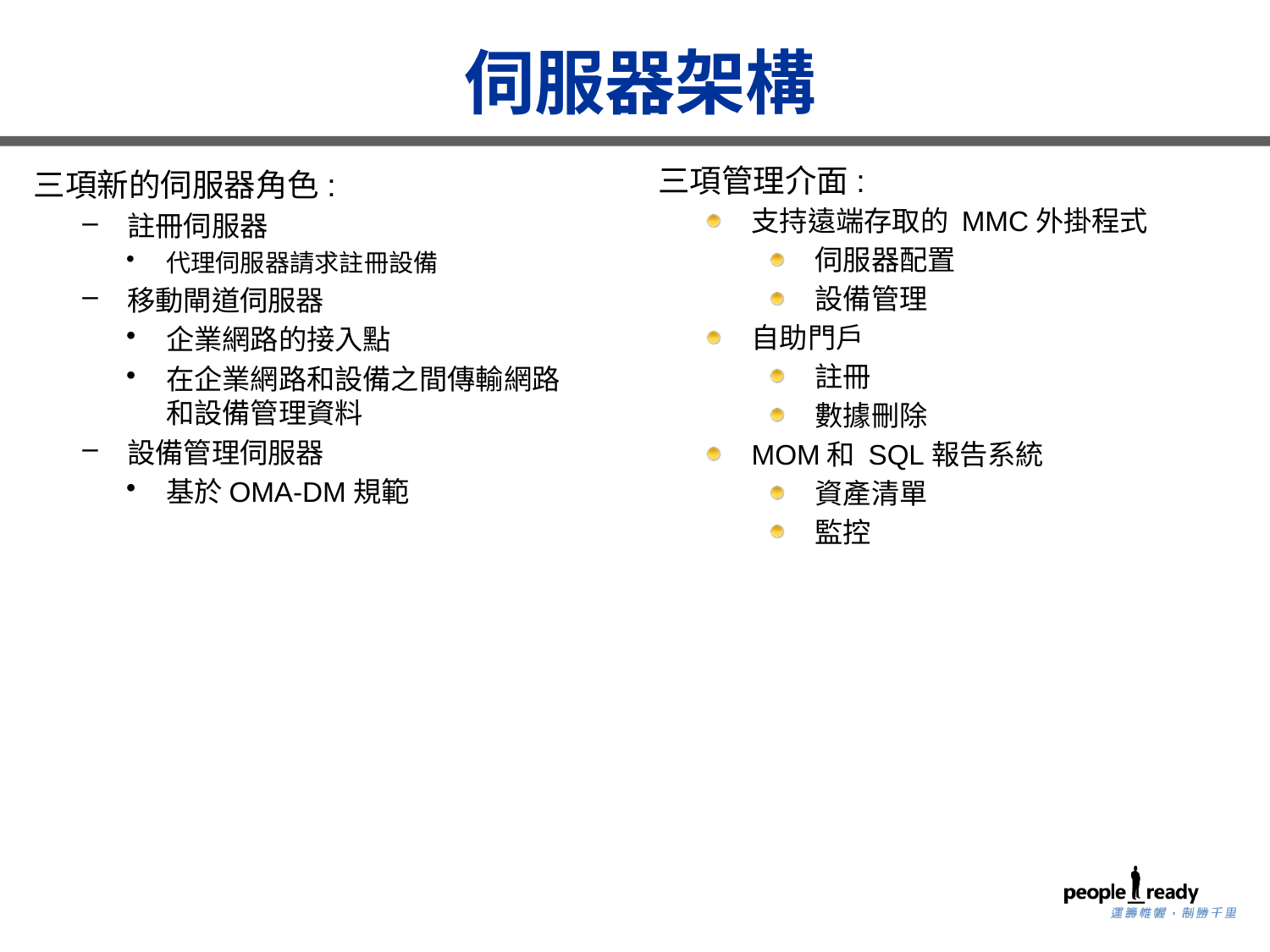

伺服器架構
三項新的伺服器角色:
註冊伺服器
代理伺服器請求註冊設備
移動閘道伺服器
企業網路的接入點
在企業網路和設備之間傳輸網路和設備管理資料
設備管理伺服器
基於OMA-DM規範
三項管理介面:
支持遠端存取的 MMC外掛程式
伺服器配置
設備管理
自助門戶
註冊
數據刪除
MOM和 SQL報告系統
資產清單
監控